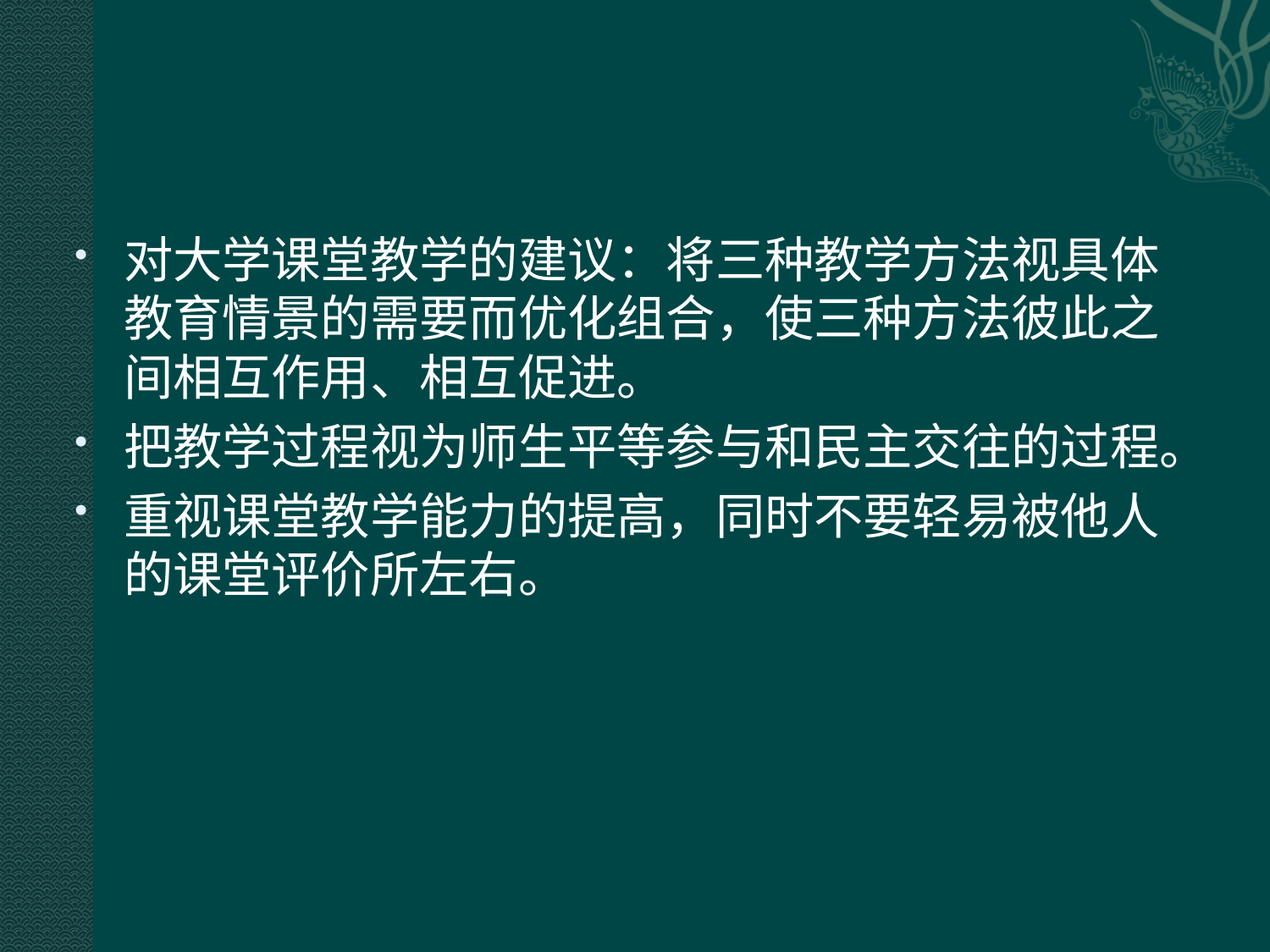

#
对大学课堂教学的建议：将三种教学方法视具体教育情景的需要而优化组合，使三种方法彼此之间相互作用、相互促进。
把教学过程视为师生平等参与和民主交往的过程。
重视课堂教学能力的提高，同时不要轻易被他人的课堂评价所左右。